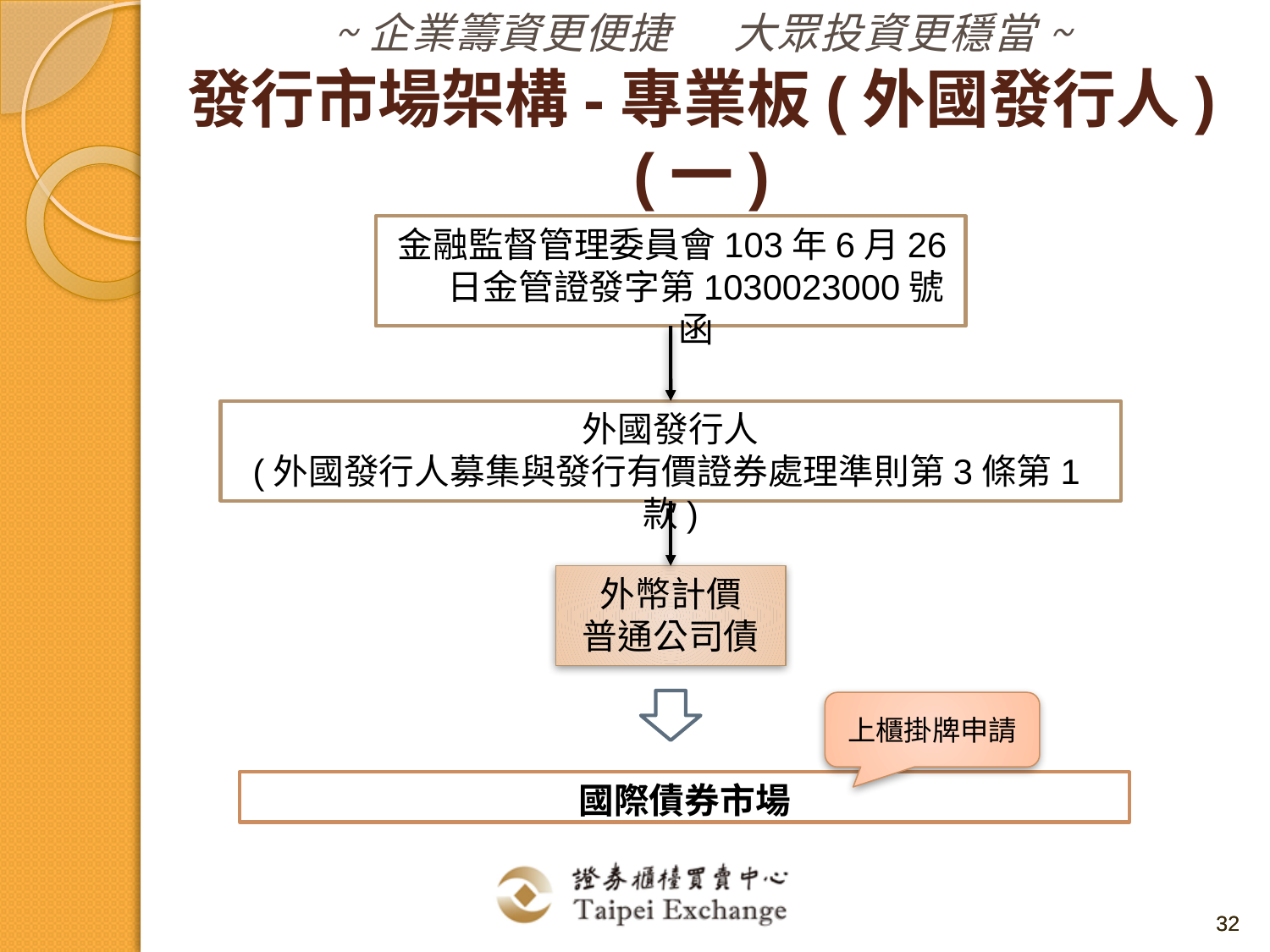

發行市場架構-專業板(外國發行人)(一)
金融監督管理委員會103年6月26日金管證發字第1030023000號函
外國發行人
(外國發行人募集與發行有價證券處理準則第3條第1款)
外幣計價
普通公司債

國際債券市場

上櫃掛牌申請
32
32